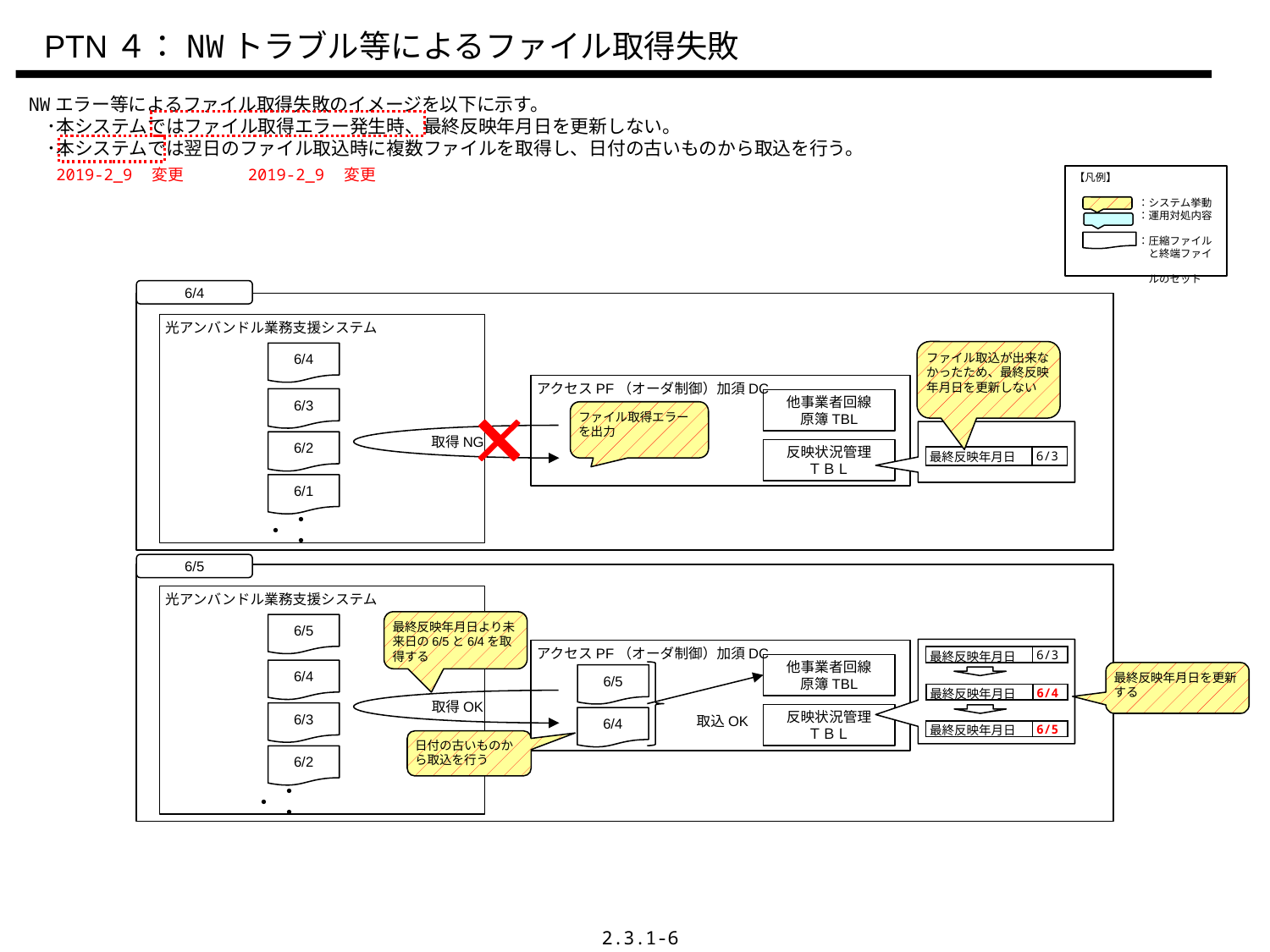

PTN４：NWトラブル等によるファイル取得失敗

NWエラー等によるファイル取得失敗のイメージを以下に示す。
　･本システムではファイル取得エラー発生時、最終反映年月日を更新しない。
　･本システムでは翌日のファイル取込時に複数ファイルを取得し、日付の古いものから取込を行う。

2019-2_9　変更
2019-2_9　変更
【凡例】

　　　　　　：システム挙動
　　　　　　：運用対処内容

　　　　　　：圧縮ファイル
　　　　　　　と終端ファイ
　　　　　　　ルのセット

6/4

光アンバンドル業務支援システム
ファイル取込が出来なかったため、最終反映年月日を更新しない
6/4
アクセスPF（オーダ制御）加須DC
6/3
他事業者回線
原簿TBL
ファイル取得エラーを出力

取得NG
6/2
反映状況管理
ＴＢＬ
| 最終反映年月日 | 6/3 |
| --- | --- |
6/1

・・・
6/5

光アンバンドル業務支援システム
最終反映年月日より未来日の6/5と6/4を取得する
6/5

アクセスPF（オーダ制御）加須DC
| 最終反映年月日 | 6/3 |
| --- | --- |
他事業者回線
原簿TBL
6/4

最終反映年月日を更新する
6/5

| 最終反映年月日 | 6/4 |
| --- | --- |
取得OK
6/3
反映状況管理
ＴＢＬ

6/4
取込OK
| 最終反映年月日 | 6/5 |
| --- | --- |
日付の古いものから取込を行う
6/2
・・・